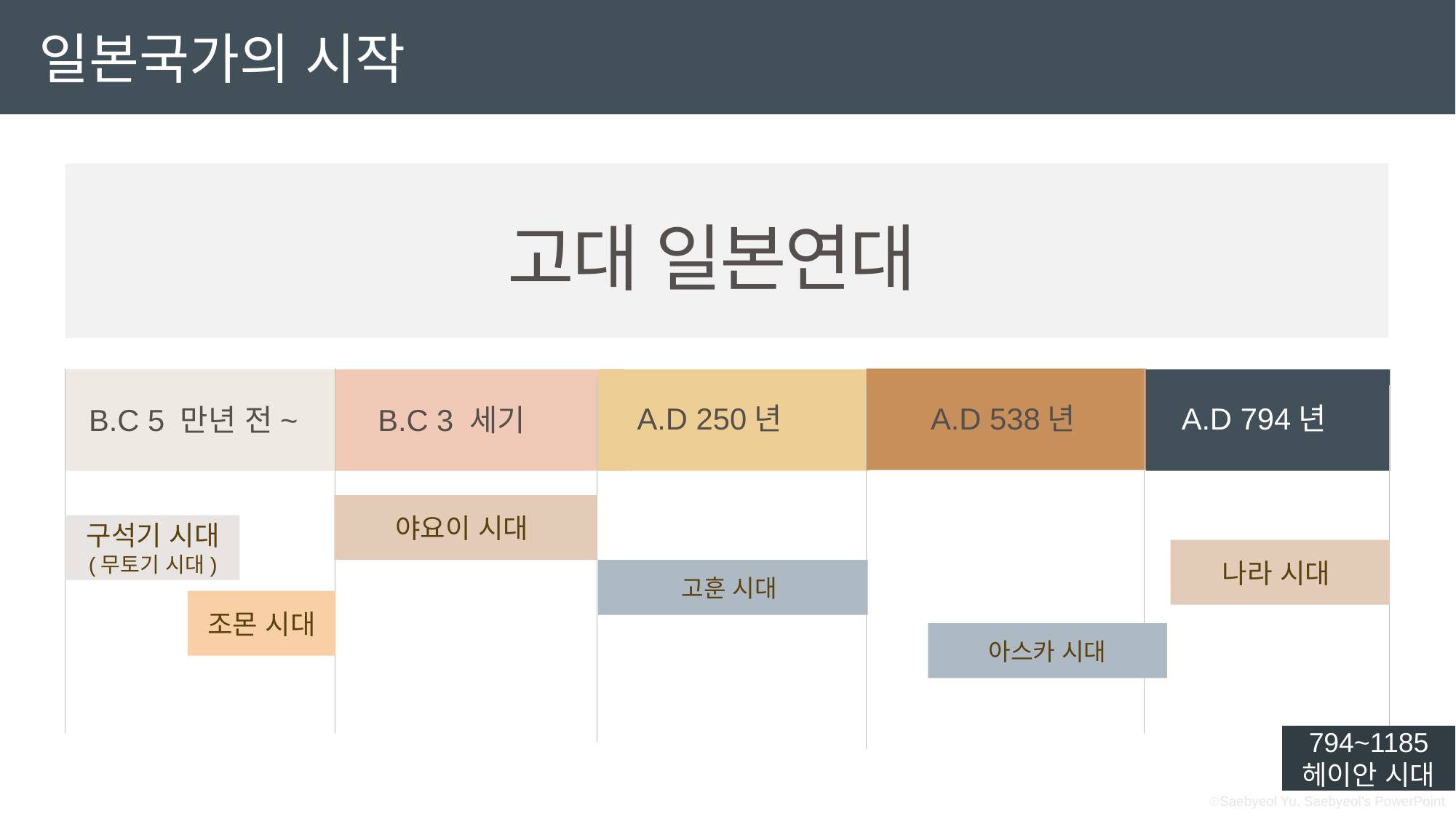

일본국가의 시작

고대 일본연대

A.D 250년
B.C 5 만년 전~
B.C 3 세기
야요이 시대
구석기 시대
(무토기 시대)
조몬 시대
A.D 538년
A.D 794년
나라 시대
고훈 시대
아스카 시대
794~1185
헤이안 시대